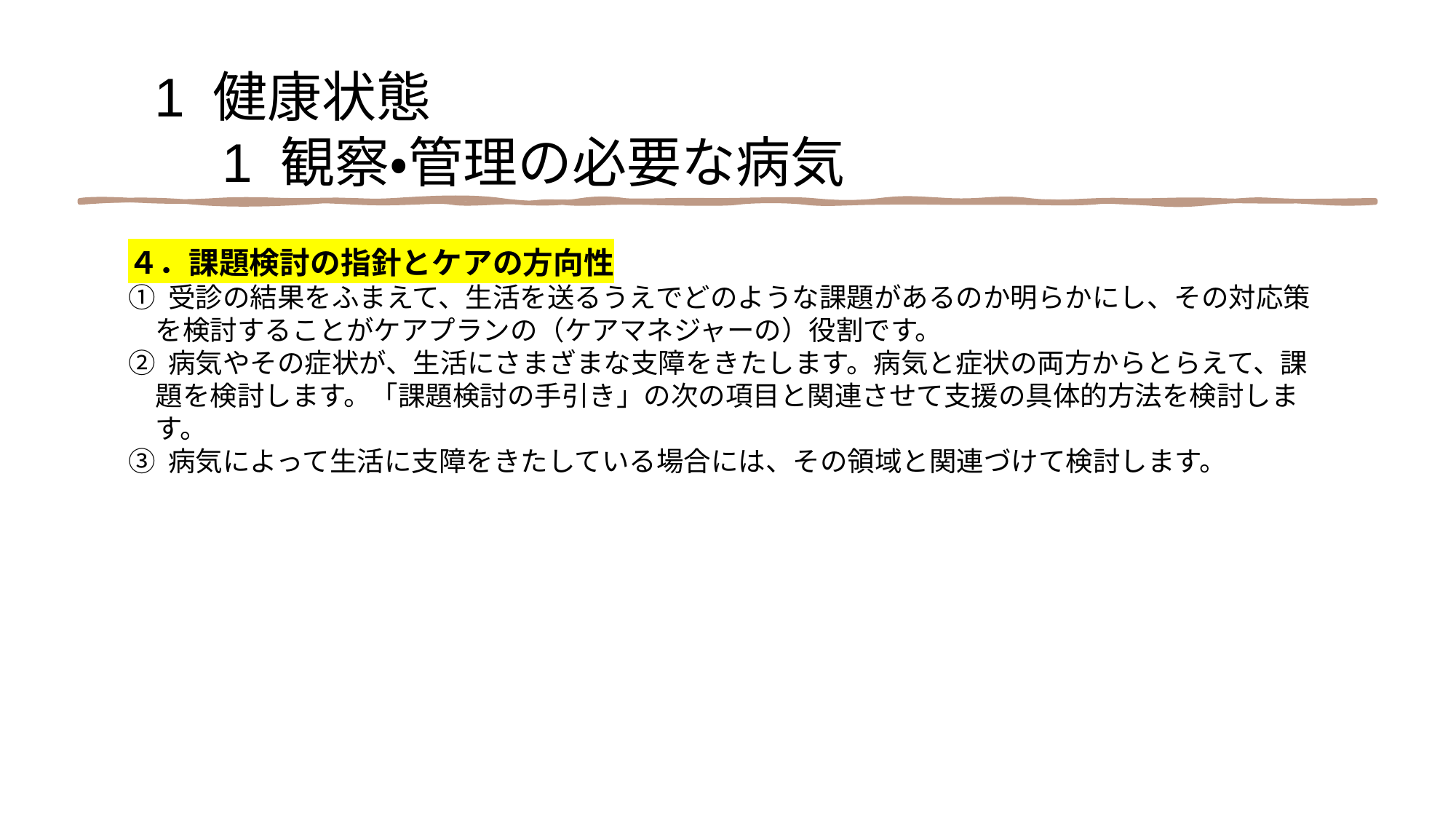

1 健康状態
　1 観察・管理の必要な病気

４．課題検討の指針とケアの方向性
① 受診の結果をふまえて、生活を送るうえでどのような課題があるのか明らかにし、その対応策
　を検討することがケアプランの（ケアマネジャーの）役割です。
② 病気やその症状が、生活にさまざまな支障をきたします。病気と症状の両方からとらえて、課
　題を検討します。「課題検討の手引き」の次の項目と関連させて支援の具体的方法を検討しま
　す。
③ 病気によって生活に支障をきたしている場合には、その領域と関連づけて検討します。